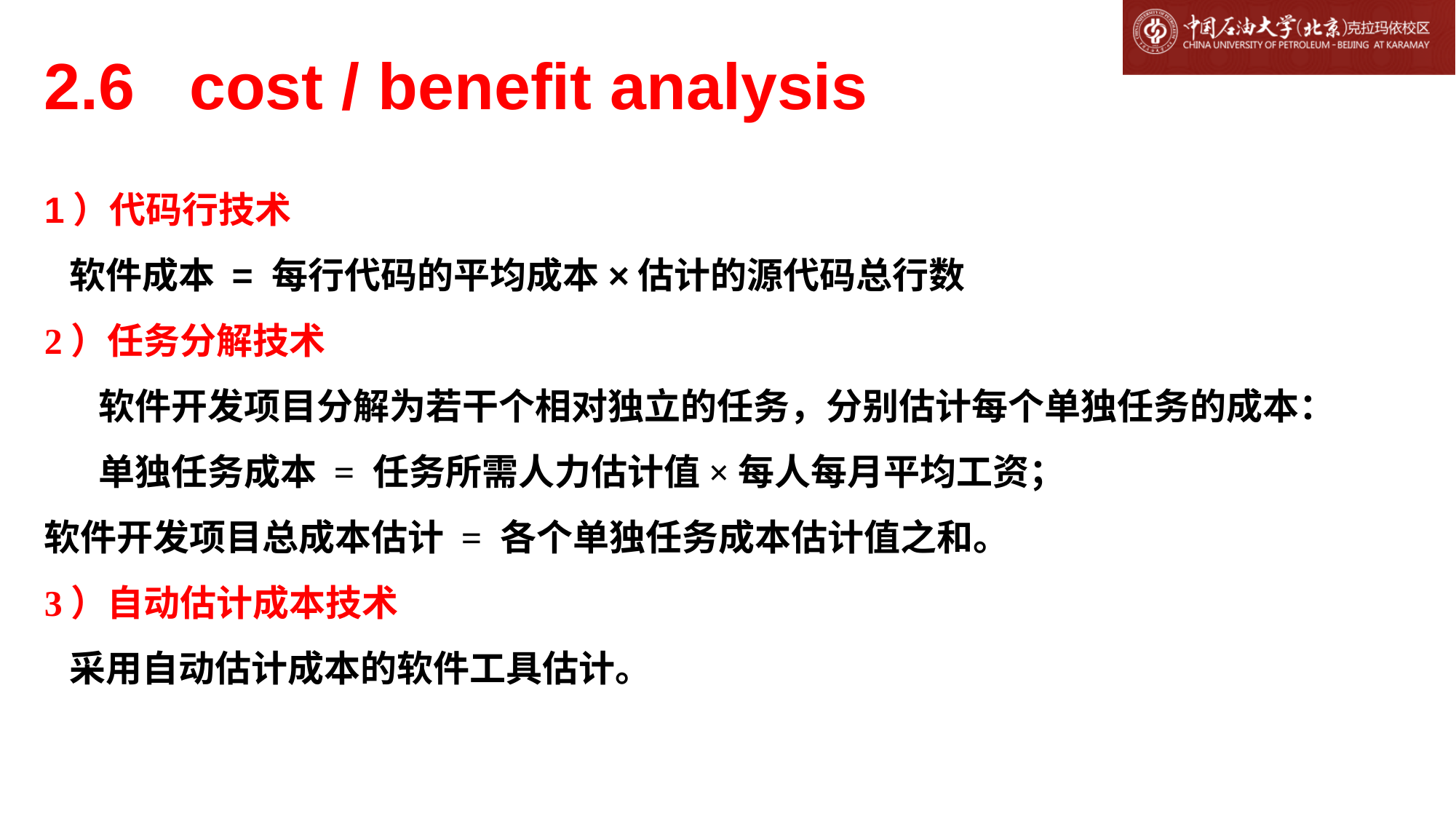

# 2.6   cost / benefit analysis
1）代码行技术
  软件成本 = 每行代码的平均成本×估计的源代码总行数
2）任务分解技术
软件开发项目分解为若干个相对独立的任务，分别估计每个单独任务的成本：
单独任务成本 = 任务所需人力估计值×每人每月平均工资；
软件开发项目总成本估计 = 各个单独任务成本估计值之和。
3）自动估计成本技术
  采用自动估计成本的软件工具估计。